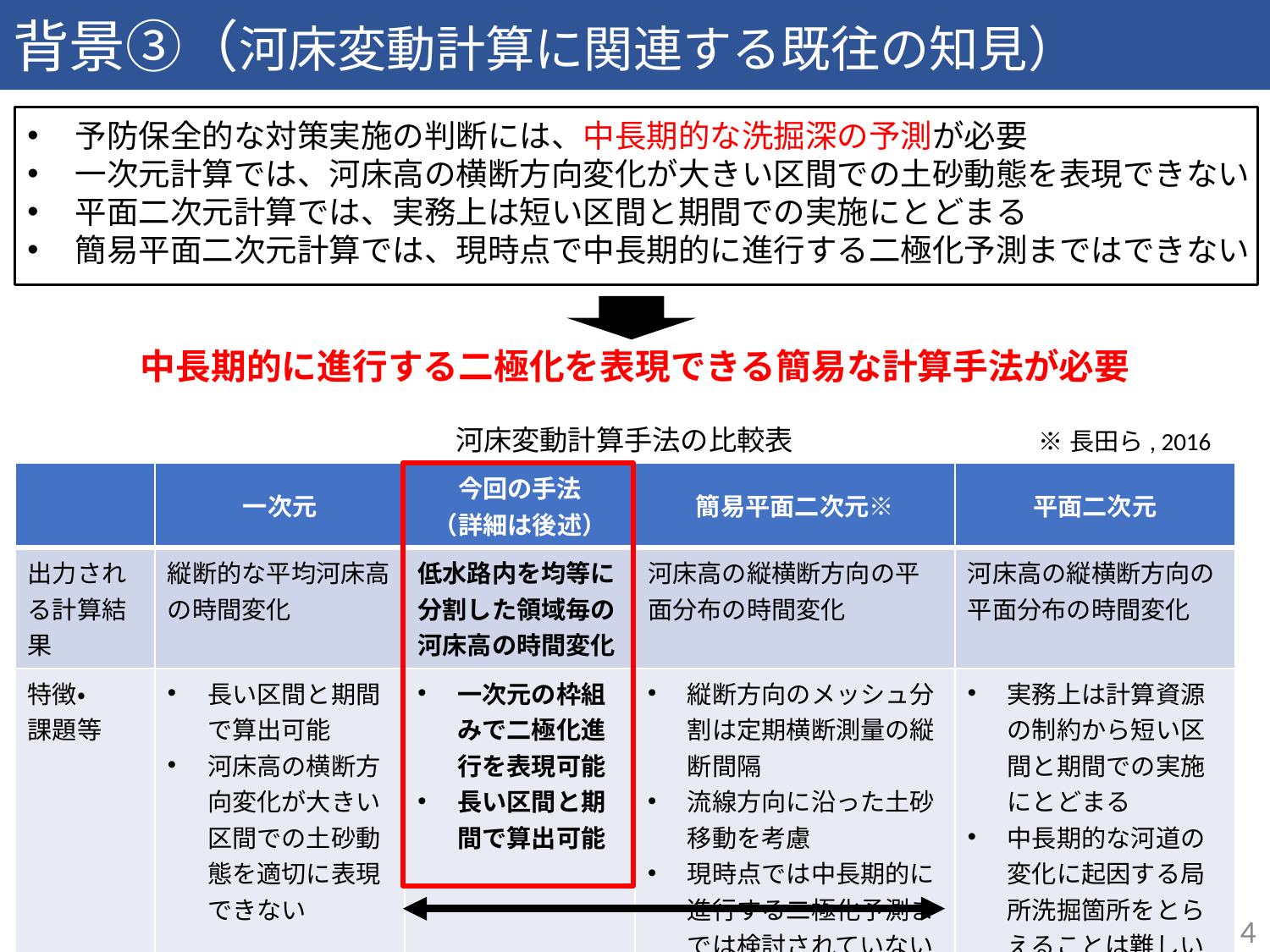

# 背景③（河床変動計算に関連する既往の知見）

予防保全的な対策実施の判断には、中長期的な洗掘深の予測が必要
一次元計算では、河床高の横断方向変化が大きい区間での土砂動態を表現できない
平面二次元計算では、実務上は短い区間と期間での実施にとどまる
簡易平面二次元計算では、現時点で中長期的に進行する二極化予測まではできない

中長期的に進行する二極化を表現できる簡易な計算手法が必要
河床変動計算手法の比較表
※長田ら, 2016
|  | 一次元 | 今回の手法 （詳細は後述） | 簡易平面二次元※ | 平面二次元 |
| --- | --- | --- | --- | --- |
| 出力される計算結果 | 縦断的な平均河床高の時間変化 | 低水路内を均等に分割した領域毎の河床高の時間変化 | 河床高の縦横断方向の平面分布の時間変化 | 河床高の縦横断方向の平面分布の時間変化 |
| 特徴・ 課題等 | 長い区間と期間で算出可能 河床高の横断方向変化が大きい区間での土砂動態を適切に表現できない | 一次元の枠組みで二極化進行を表現可能 長い区間と期間で算出可能 | 縦断方向のメッシュ分割は定期横断測量の縦断間隔 流線方向に沿った土砂移動を考慮 現時点では中長期的に進行する二極化予測までは検討されていない | 実務上は計算資源の制約から短い区間と期間での実施にとどまる 中長期的な河道の変化に起因する局所洗掘箇所をとらえることは難しい |
| 難易度 | 簡易　　　　　　　　　　　　　　　　　　　　　　　　　　　　　　　　　　　　　　　　　複雑 |  |  |  |

4